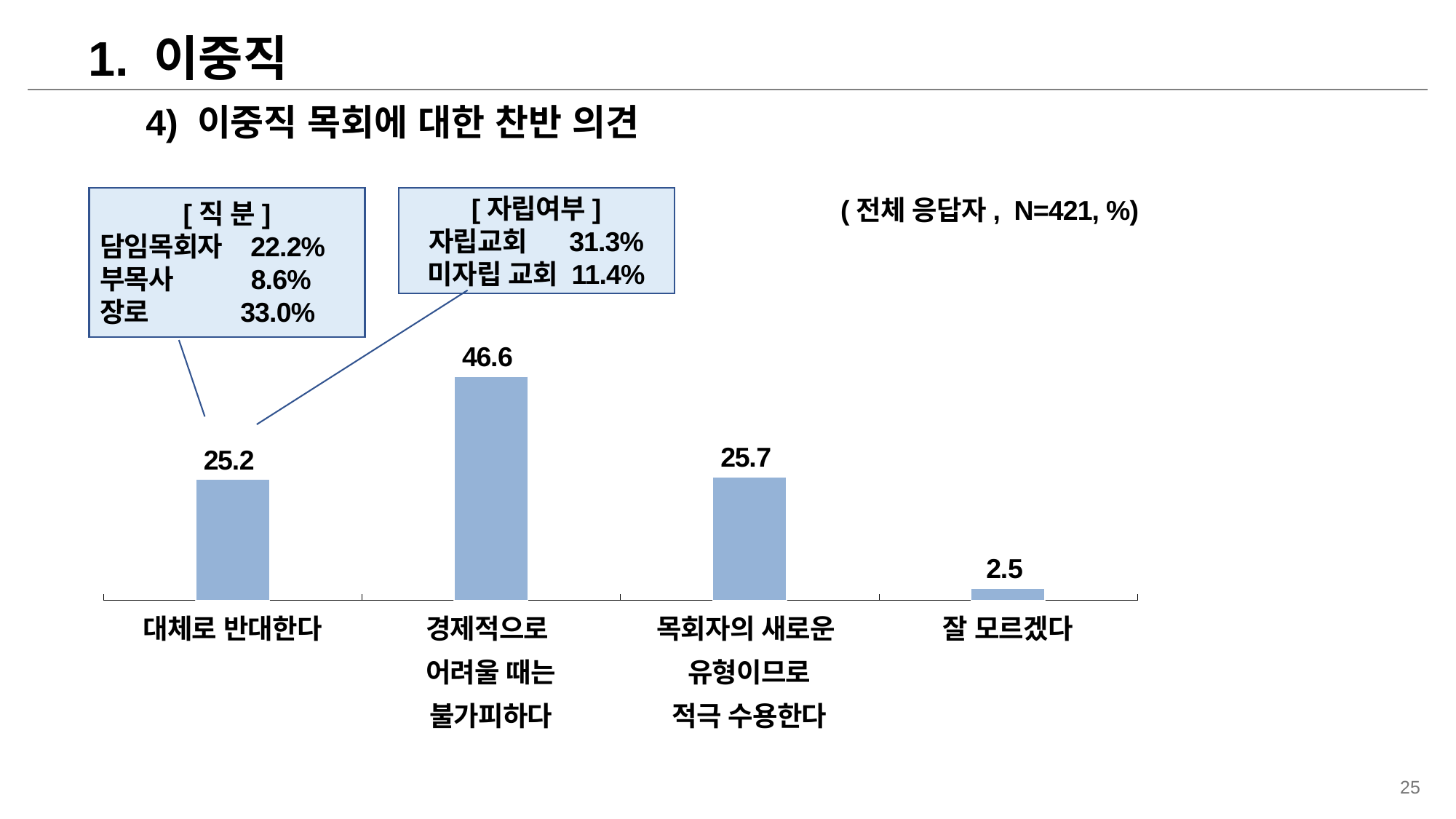

1. 이중직
4) 이중직 목회에 대한 찬반 의견
(전체 응답자,  N=421, %)
[직 분]
담임목회자   22.2%
부목사          8.6%
장로            33.0%
[자립여부]
자립교회     31.3%
미자립 교회 11.4%

### Chart

| Category | 개신교인 |
|---|---|
| 대체로 반대한다 | 경제적으로 어려울 때는 불가피하다 | 목회자의 새로운 유형이므로 적극 수용한다 | 잘 모르겠다 |
| --- | --- | --- | --- |